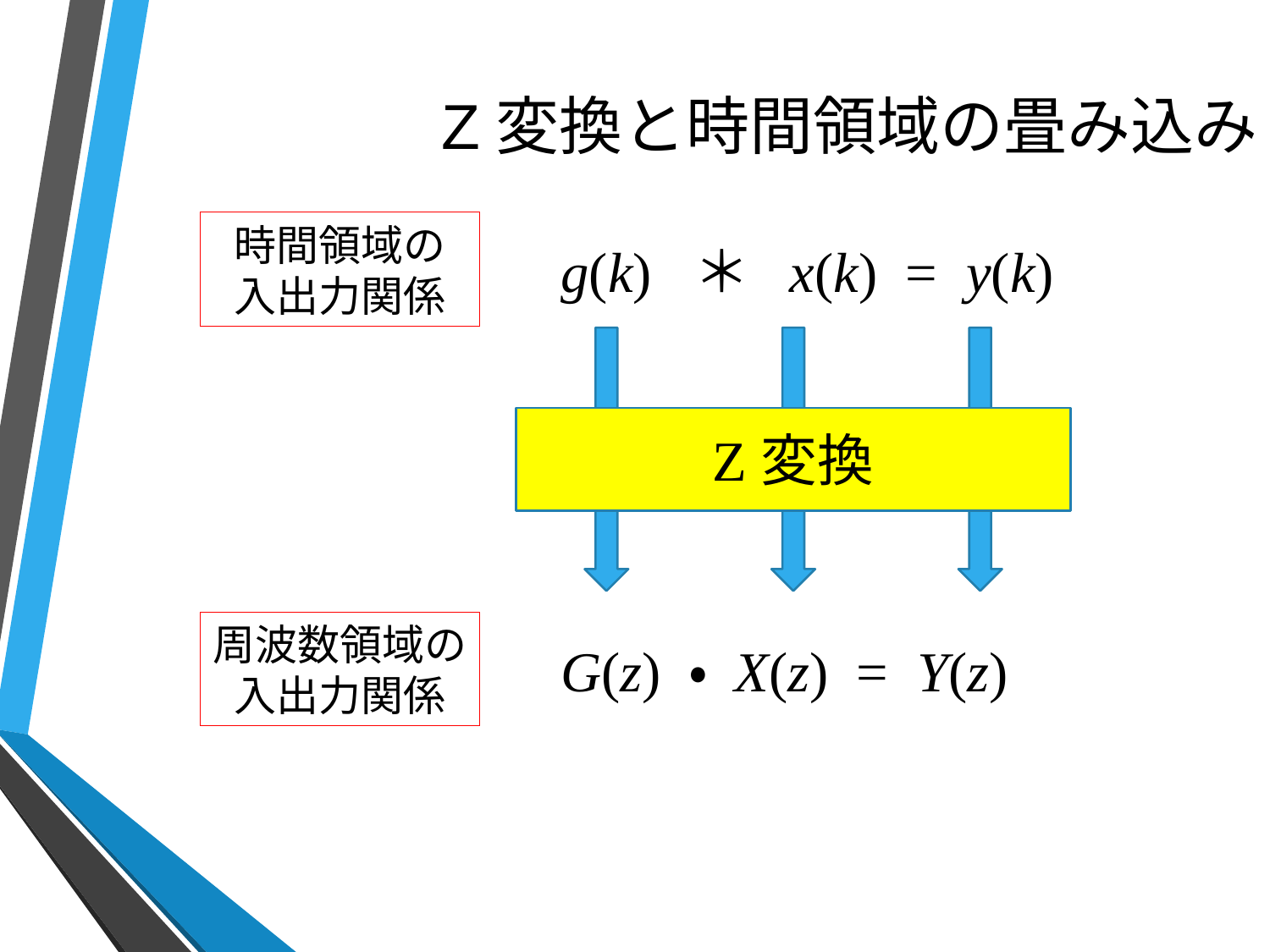

# Z変換と時間領域の畳み込み
時間領域の
入出力関係
g(k)  ＊  x(k)  =  y(k)

Z変換
周波数領域の
入出力関係
G(z) ・ X(z)  =  Y(z)